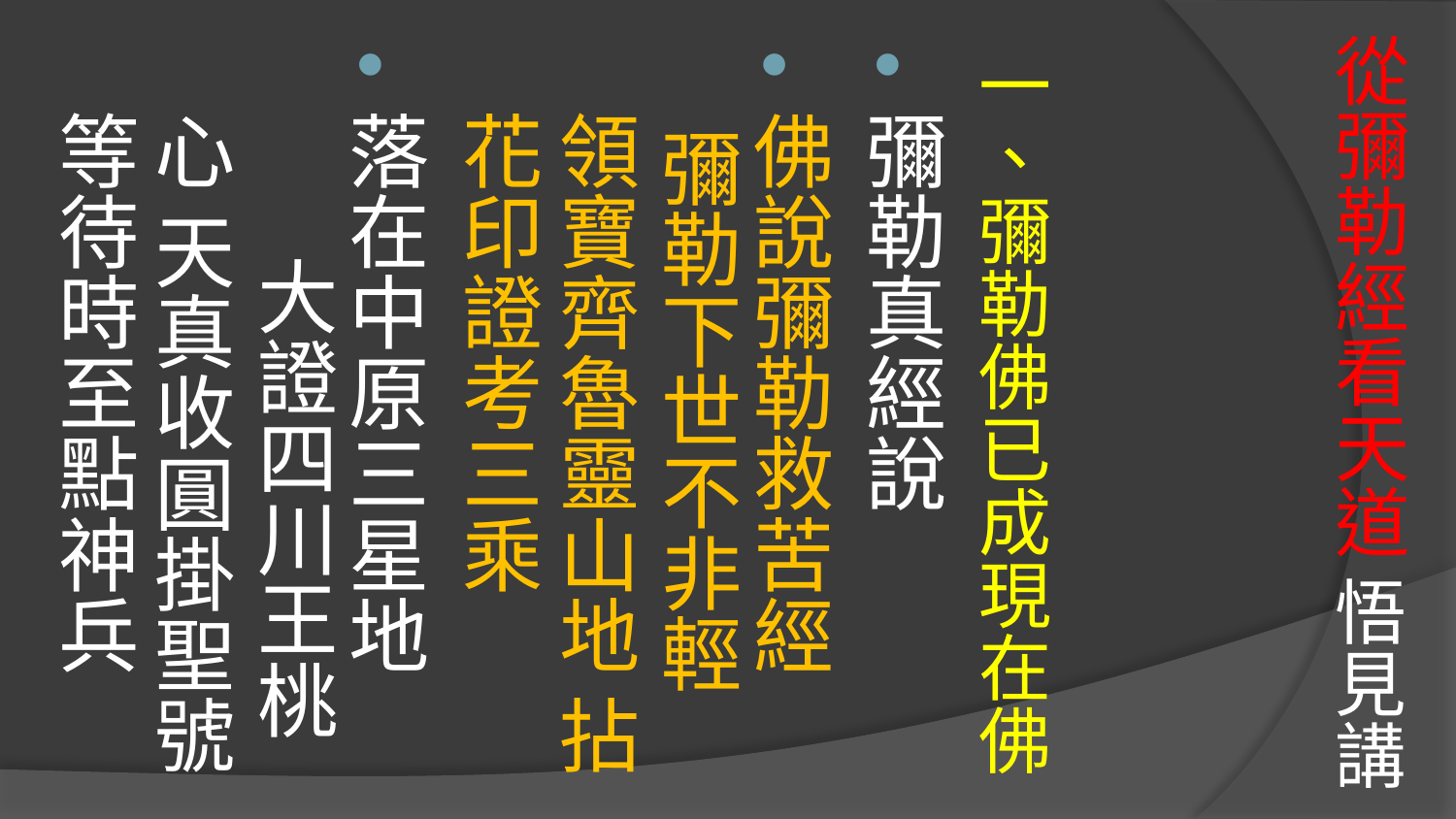

# 從彌勒經看天道 悟見講
一、彌勒佛已成現在佛
彌勒真經說
佛說彌勒救苦經       彌勒下世不非輕 領寶齊魯靈山地 拈花印證考三乘
落在中原三星地              大證四川王桃心 天真收圓掛聖號 等待時至點神兵